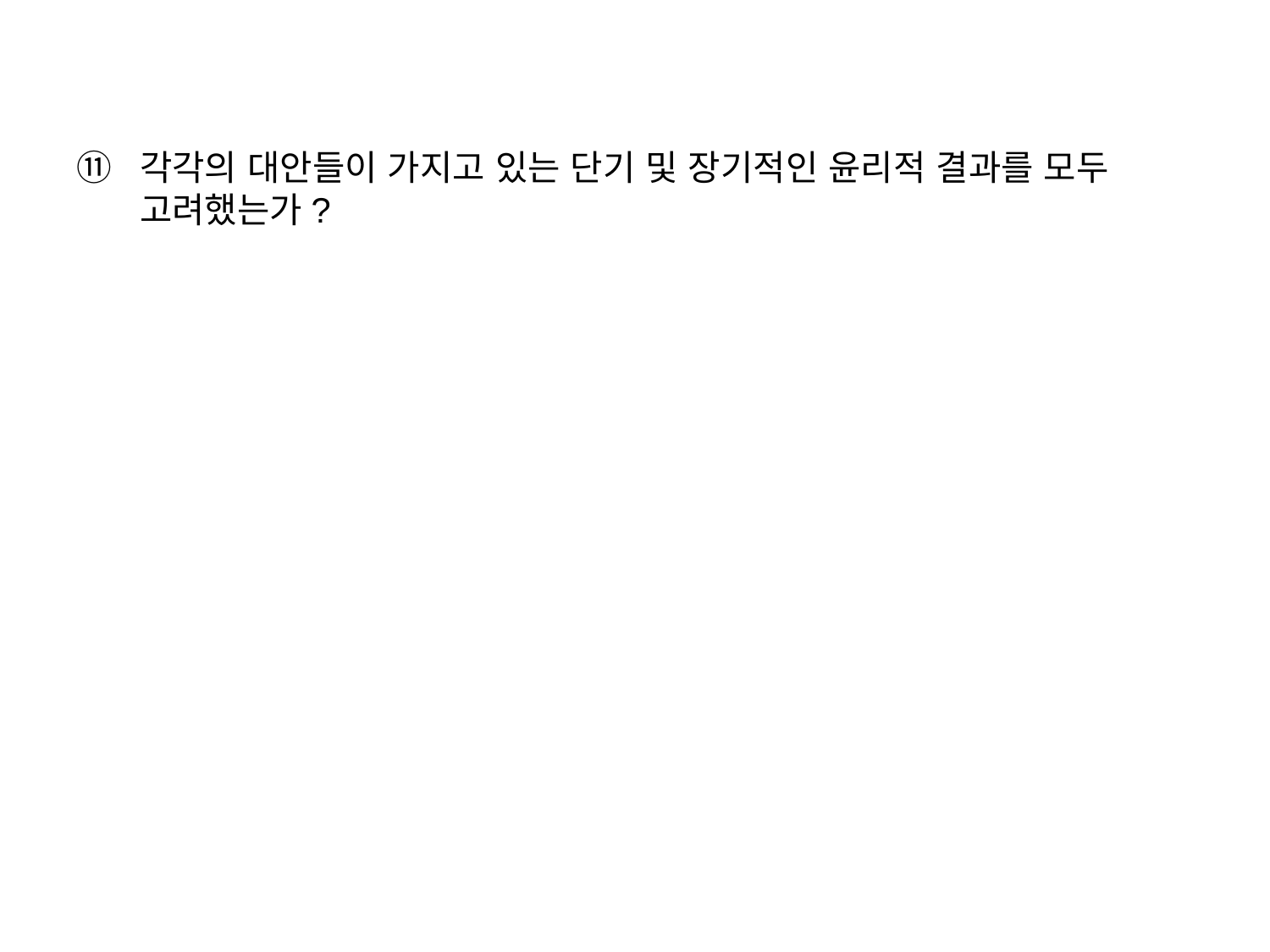

각각의 대안들이 가지고 있는 단기 및 장기적인 윤리적 결과를 모두 고려했는가?